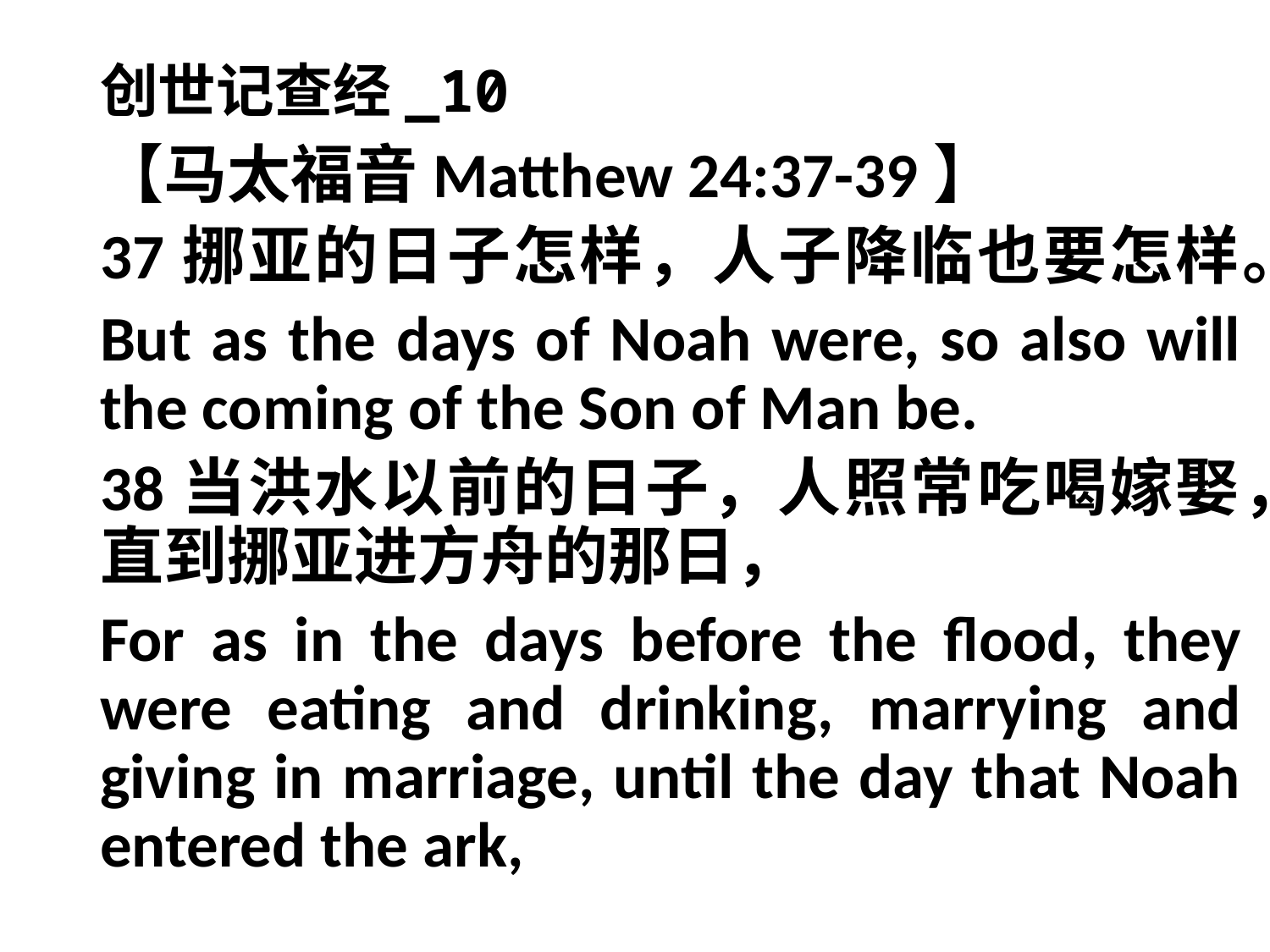

# 创世记查经_10
【马太福音Matthew 24:37-39】
37挪亚的日子怎样，人子降临也要怎样。
But as the days of Noah were, so also will the coming of the Son of Man be.
38当洪水以前的日子，人照常吃喝嫁娶，直到挪亚进方舟的那日，
For as in the days before the flood, they were eating and drinking, marrying and giving in marriage, until the day that Noah entered the ark,